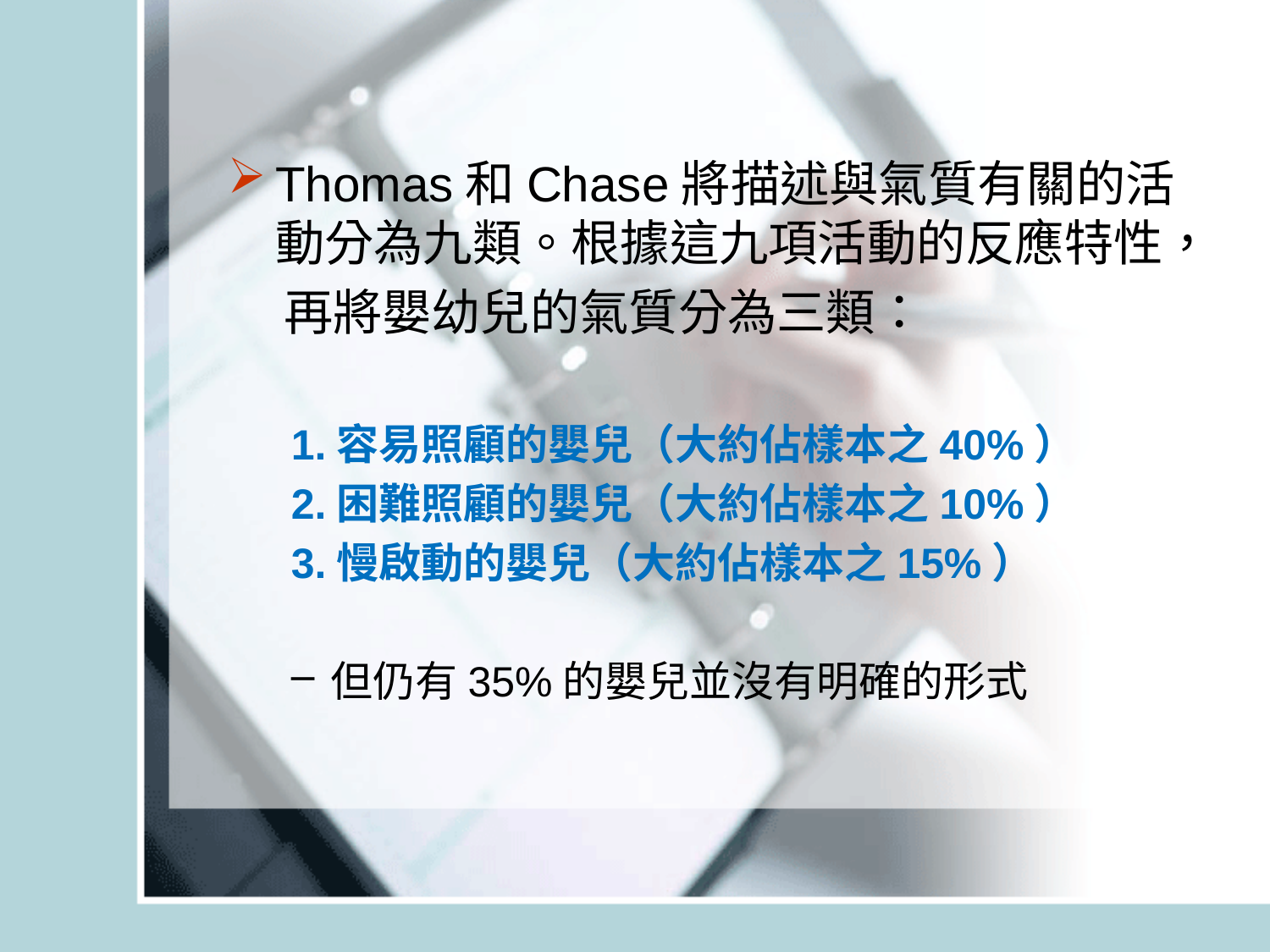

Thomas和Chase將描述與氣質有關的活動分為九類。根據這九項活動的反應特性，
    再將嬰幼兒的氣質分為三類：

1.容易照顧的嬰兒（大約佔樣本之40%）
2.困難照顧的嬰兒（大約佔樣本之10%）
3.慢啟動的嬰兒（大約佔樣本之15%）

但仍有35%的嬰兒並沒有明確的形式